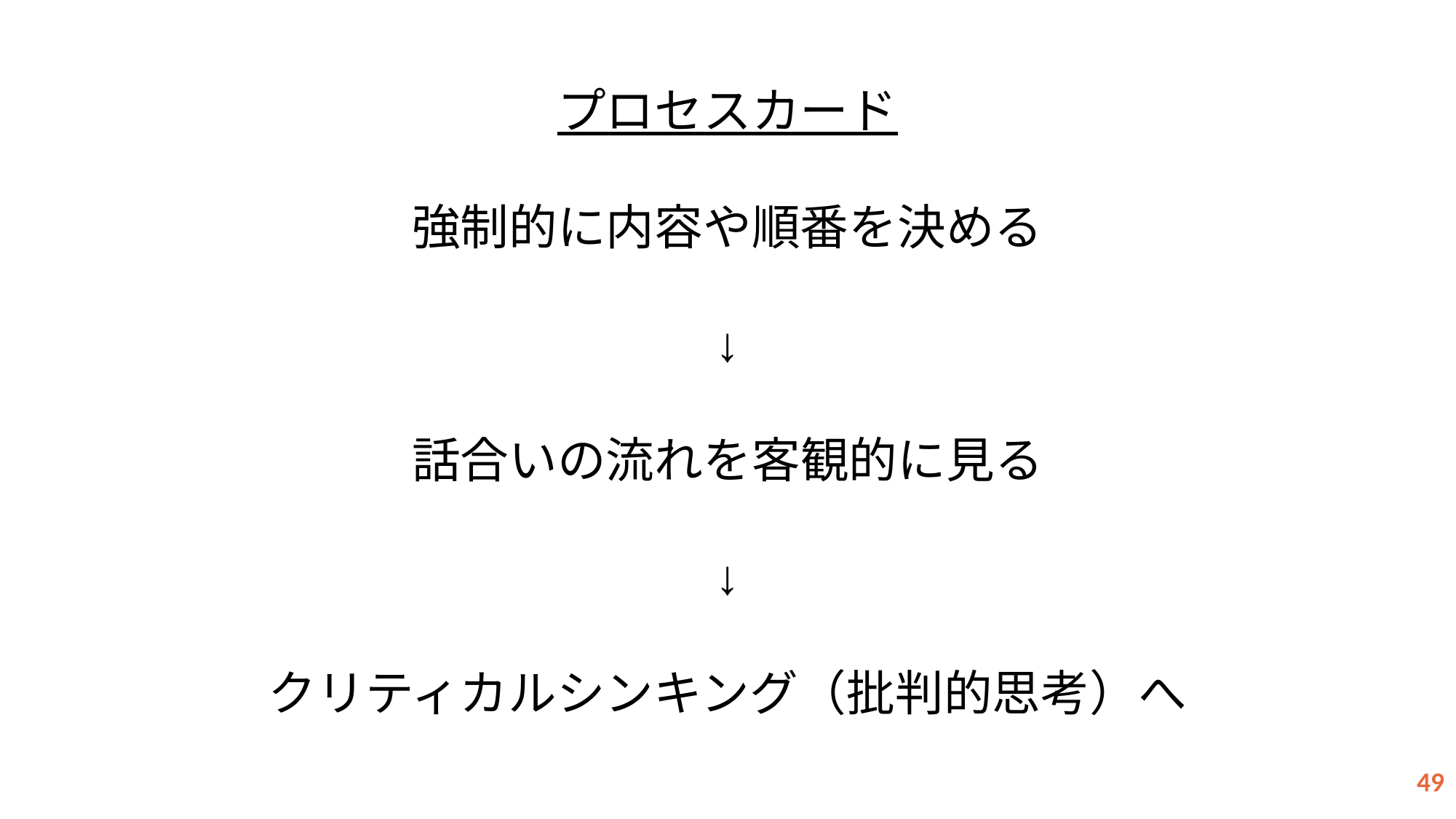

プロセスカード
強制的に内容や順番を決める
↓
話合いの流れを客観的に見る
↓
クリティカルシンキング（批判的思考）へ
49